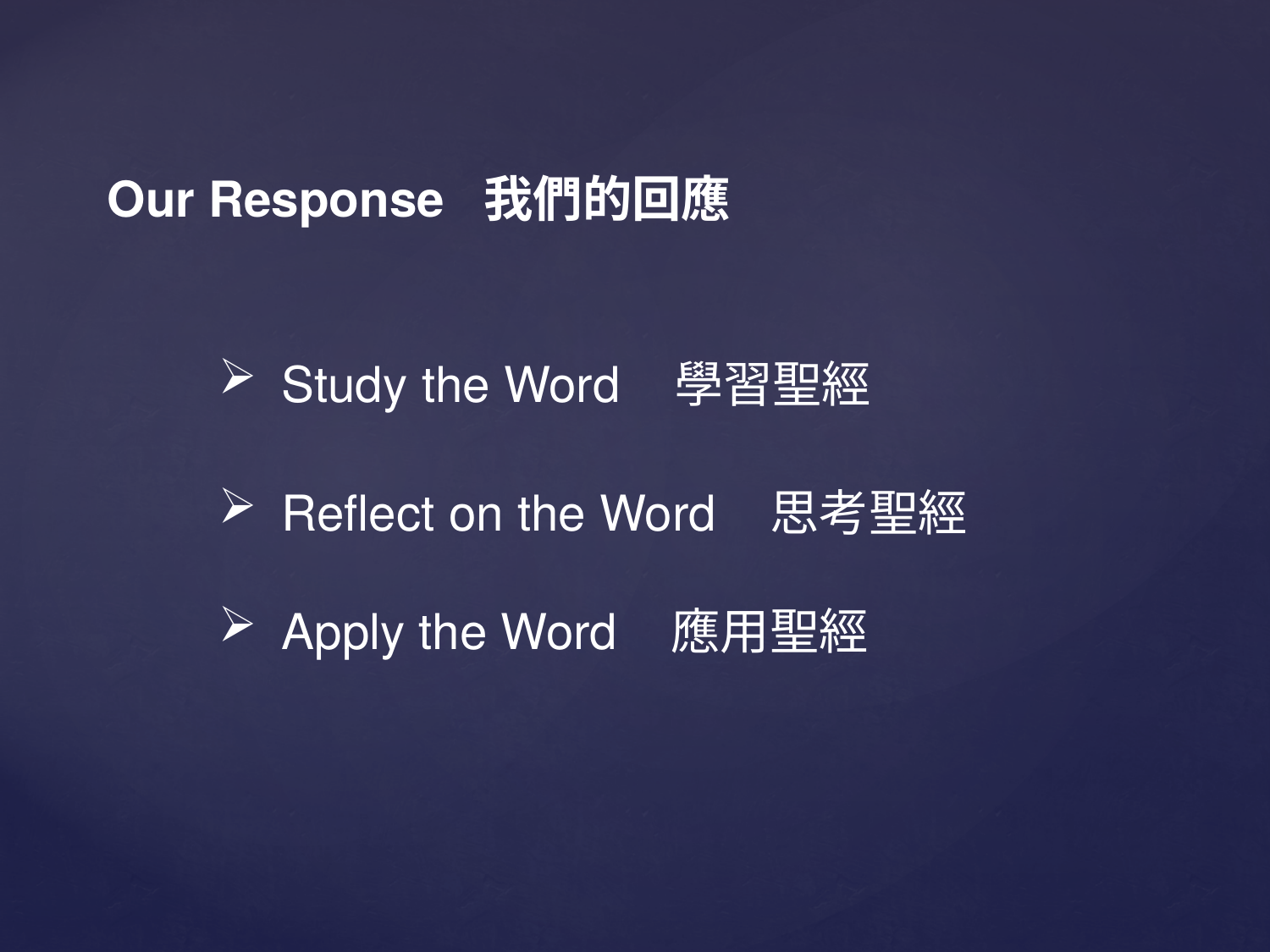

Our Response  我們的回應
Study the Word   學習聖經

Reflect on the Word   思考聖經

Apply the Word   應用聖經